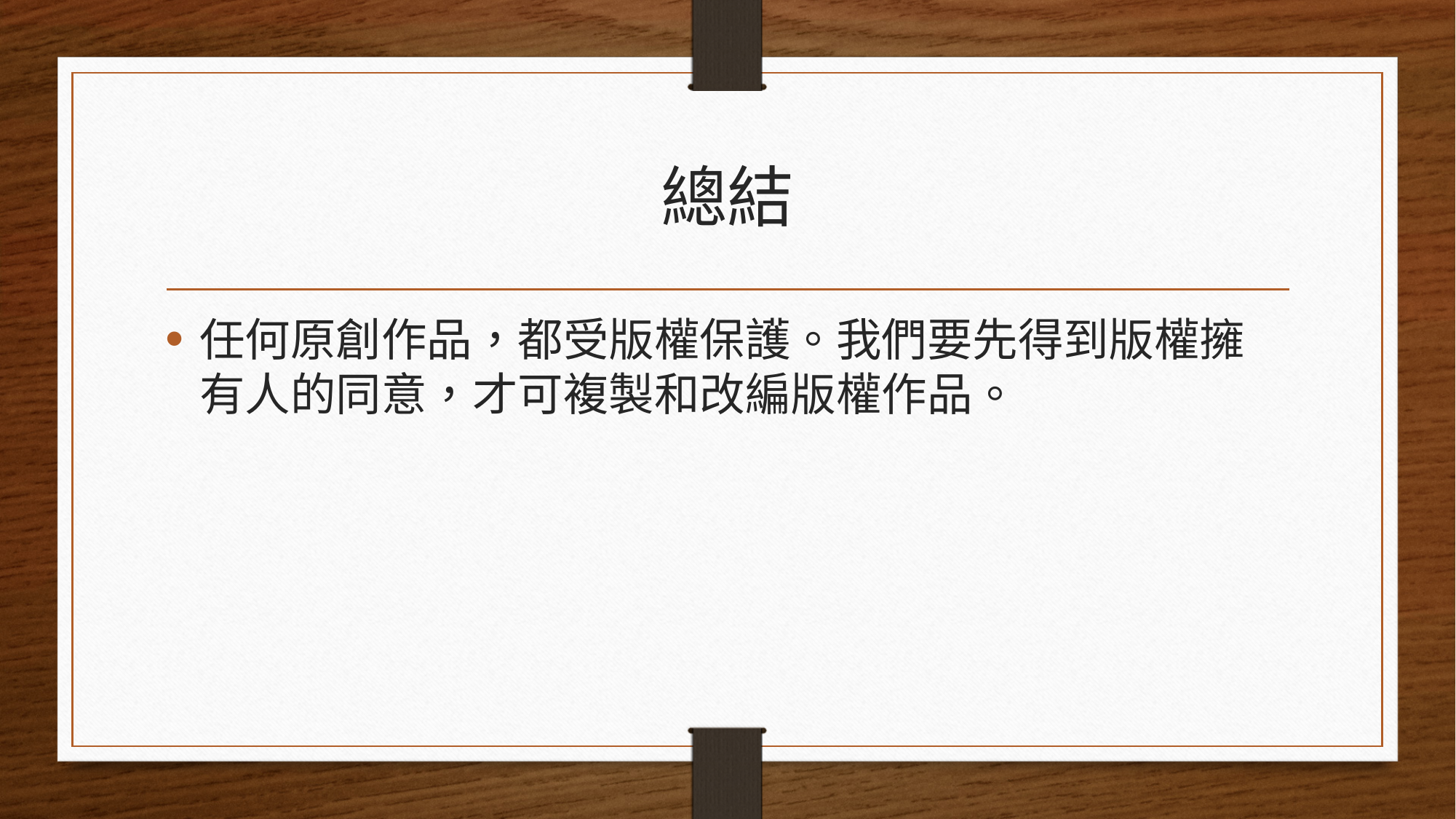

# 總結
任何原創作品，都受版權保護。我們要先得到版權擁有人的同意，才可複製和改編版權作品。